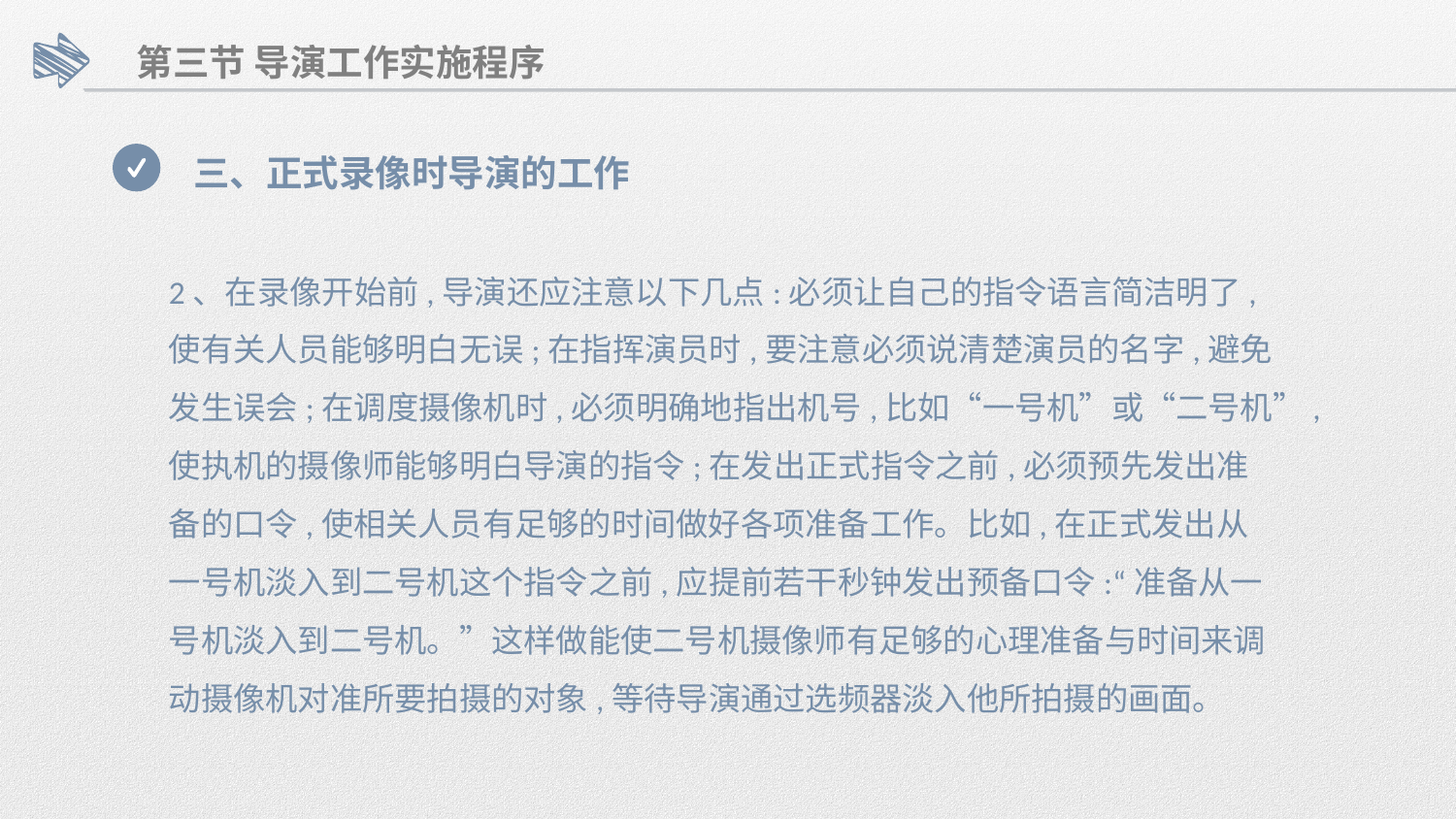

第三节 导演工作实施程序
三、正式录像时导演的工作

2、在录像开始前,导演还应注意以下几点:必须让自己的指令语言简洁明了,
使有关人员能够明白无误;在指挥演员时,要注意必须说清楚演员的名字,避免
发生误会;在调度摄像机时,必须明确地指出机号,比如“一号机”或“二号机”,
使执机的摄像师能够明白导演的指令;在发出正式指令之前,必须预先发出准
备的口令,使相关人员有足够的时间做好各项准备工作。比如,在正式发出从
一号机淡入到二号机这个指令之前,应提前若干秒钟发出预备口令:“准备从一
号机淡入到二号机。”这样做能使二号机摄像师有足够的心理准备与时间来调
动摄像机对准所要拍摄的对象,等待导演通过选频器淡入他所拍摄的画面。